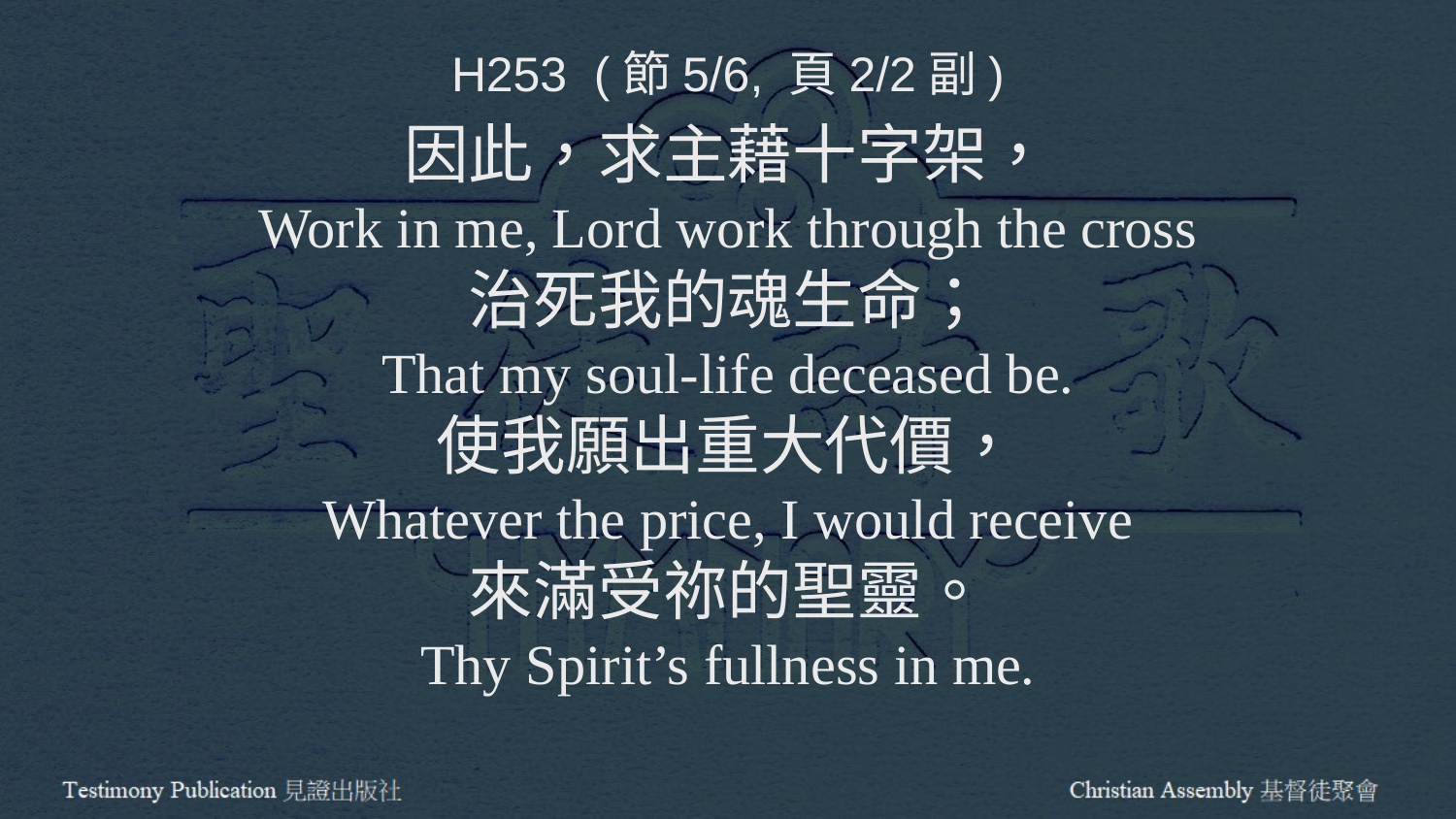

H253  (節5/6, 頁2/2副)
因此，求主藉十字架，
Work in me, Lord work through the cross
治死我的魂生命；
That my soul-life deceased be.
使我願出重大代價，
Whatever the price, I would receive
來滿受祢的聖靈。
Thy Spirit’s fullness in me.